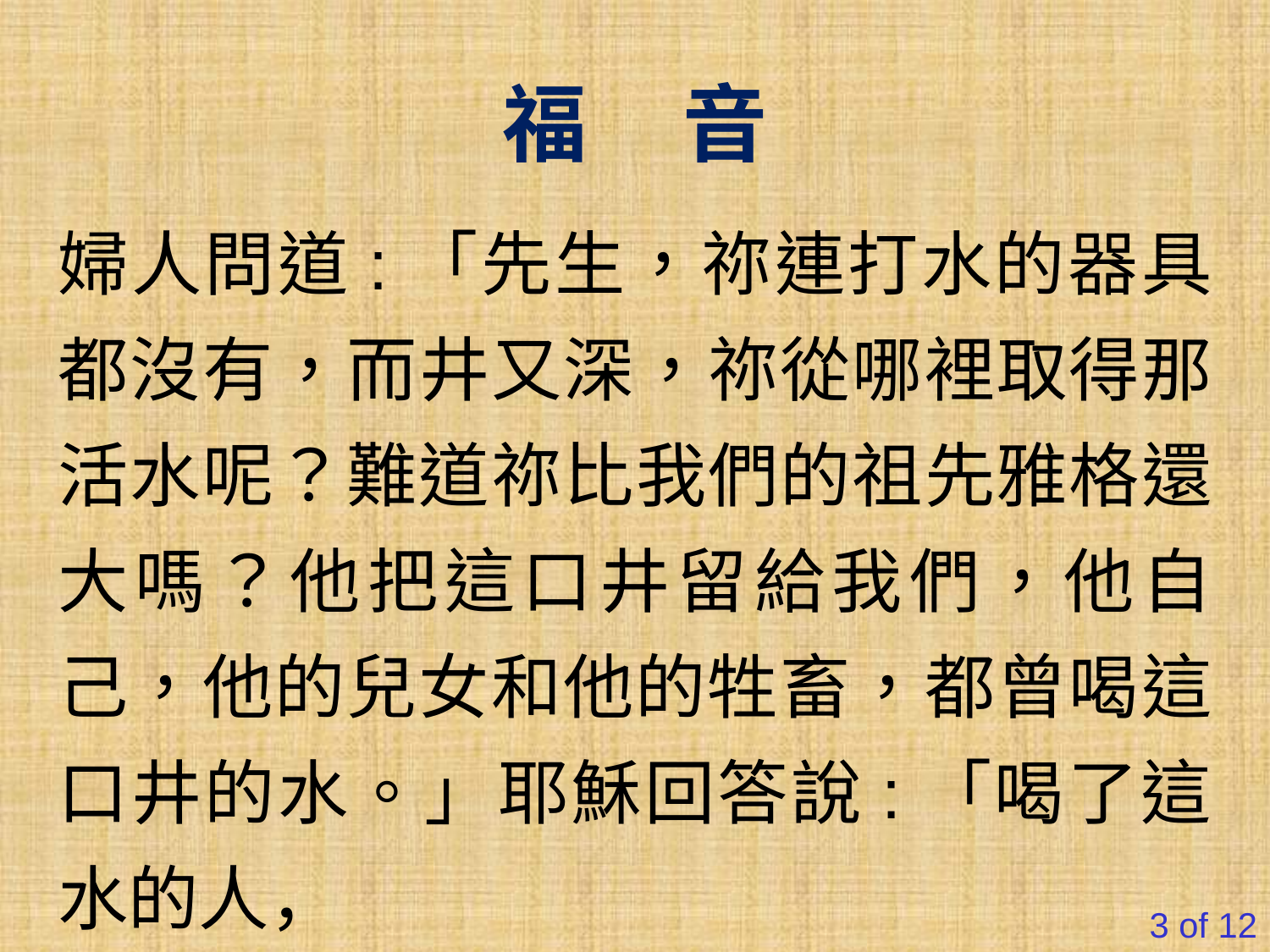

福     音

婦人問道:「先生，祢連打水的器具都沒有，而井又深，祢從哪裡取得那活水呢？難道祢比我們的祖先雅格還大嗎？他把這口井留給我們，他自己，他的兒女和他的牲畜，都曾喝這口井的水。」耶穌回答說:「喝了這水的人，
還要再渴；但是，誰喝了我給的水，
3 of 12